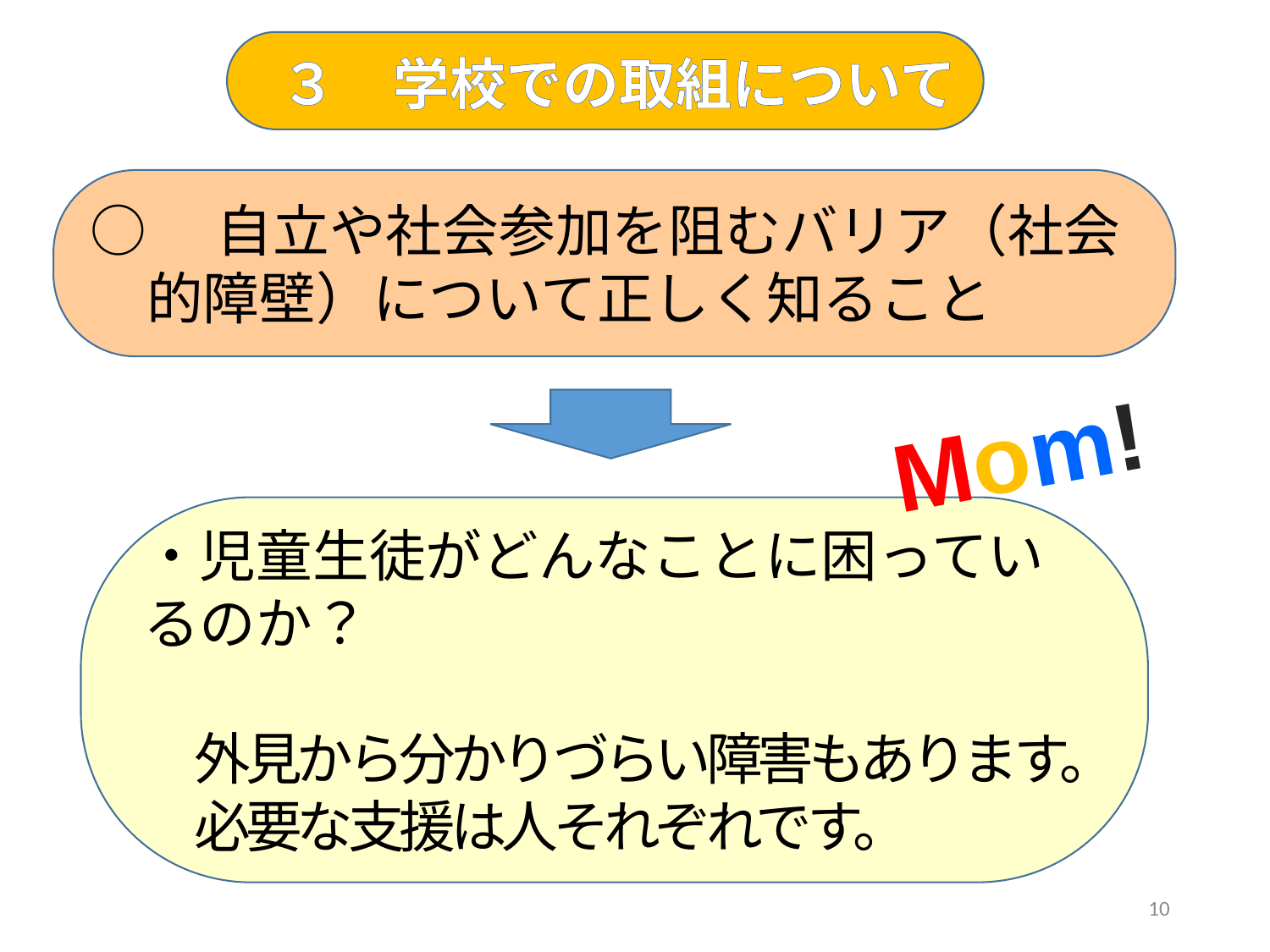

３　学校での取組について
○　自立や社会参加を阻むバリア（社会
　的障壁）について正しく知ること

Mom!
・児童生徒がどんなことに困っているのか？

　外見から分かりづらい障害もあります。
　必要な支援は人それぞれです。
10